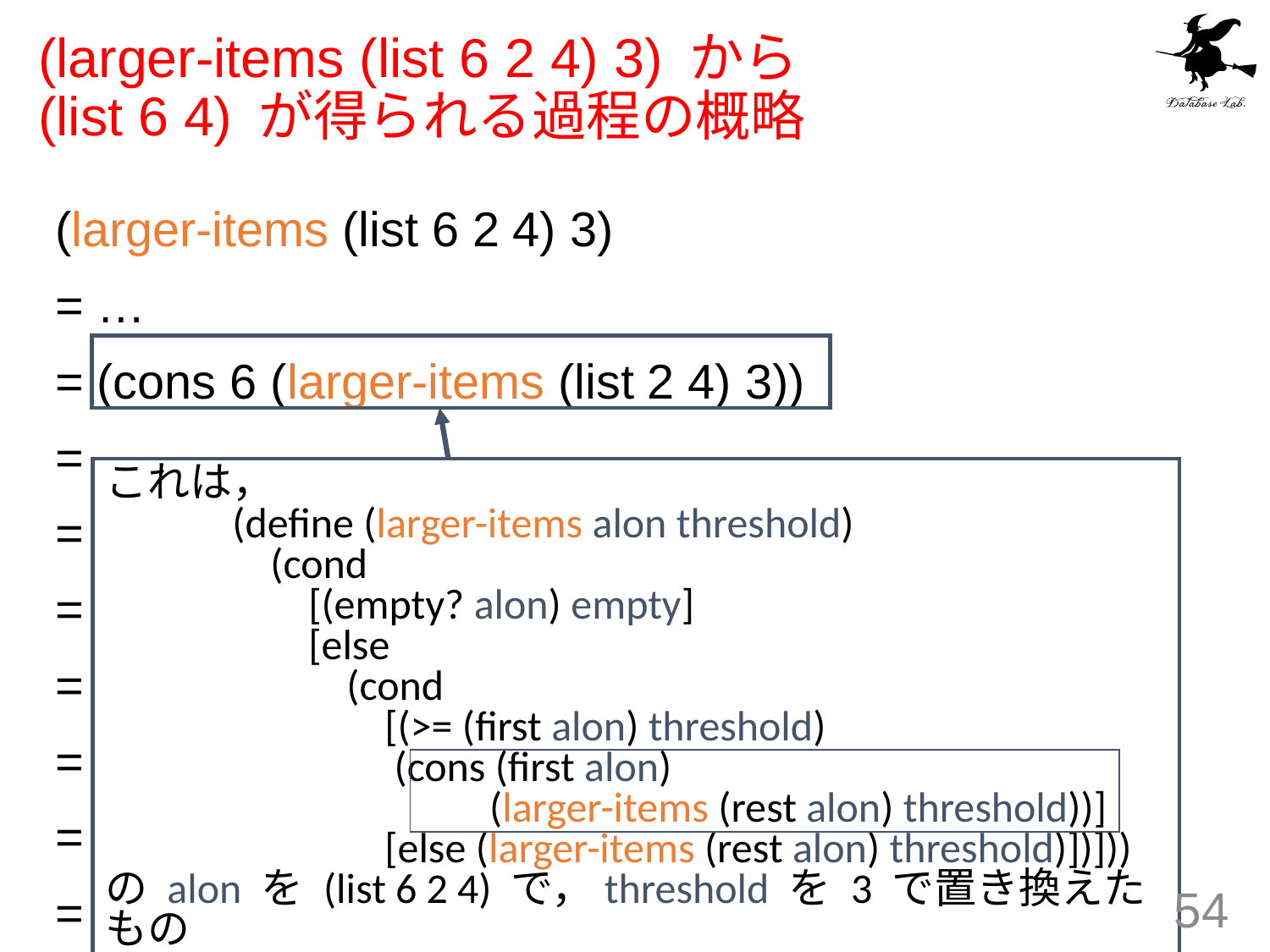

# (larger-items (list 6 2 4) 3) から (list 6 4) が得られる過程の概略
(larger-items (list 6 2 4) 3)
= …
= (cons 6 (larger-items (list 2 4) 3))
= ...
= (cons 6 (larger-items (list 4) 3))
= ...
= (cons 6 (cons 4 (larger-items empty 3)))
= ...
= (cons 6 (cons 4 empty))
= (list 6 4)

これは，
	(define (larger-items alon threshold)
	    (cond
	        [(empty? alon) empty]
	        [else
	            (cond
	                [(>= (first alon) threshold)
	                 (cons (first alon)
	                           (larger-items (rest alon) threshold))]
	                [else (larger-items (rest alon) threshold)])]))
の alon を (list 6 2 4) で，threshold を 3 で置き換えたもの

54